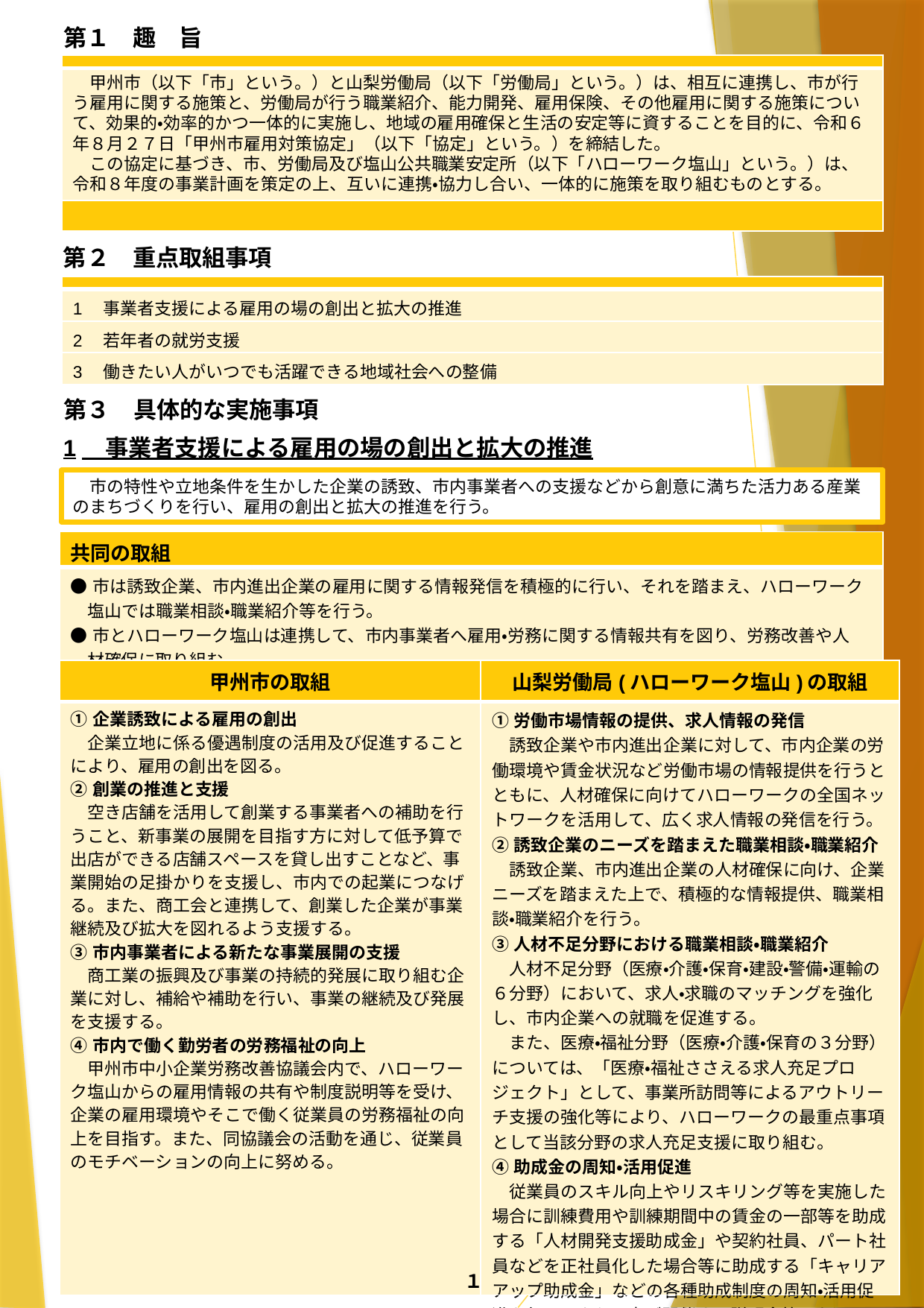

第１　趣　旨
|  |
| --- |
| 甲州市（以下「市」という。）と山梨労働局（以下「労働局」という。）は、相互に連携し、市が行う雇用に関する施策と、労働局が行う職業紹介、能力開発、雇用保険、その他雇用に関する施策について、効果的・効率的かつ一体的に実施し、地域の雇用確保と生活の安定等に資することを目的に、令和６年８月２７日「甲州市雇用対策協定」（以下「協定」という。）を締結した。 　この協定に基づき、市、労働局及び塩山公共職業安定所（以下「ハローワーク塩山」という。）は、令和８年度の事業計画を策定の上、互いに連携・協力し合い、一体的に施策を取り組むものとする。 |
|  |
第２　重点取組事項
|  |
| --- |
| 1　事業者支援による雇用の場の創出と拡大の推進 |
| 2　若年者の就労支援 |
| 3　働きたい人がいつでも活躍できる地域社会への整備 |
第３　具体的な実施事項
1　事業者支援による雇用の場の創出と拡大の推進
　市の特性や立地条件を生かした企業の誘致、市内事業者への支援などから創意に満ちた活力ある産業のまちづくりを行い、雇用の創出と拡大の推進を行う。
| 共同の取組 |
| --- |
| ●市は誘致企業、市内進出企業の雇用に関する情報発信を積極的に行い、それを踏まえ、ハローワーク 　塩山では職業相談・職業紹介等を行う。 ●市とハローワーク塩山は連携して、市内事業者へ雇用・労務に関する情報共有を図り、労務改善や人 材確保に取り組む。 |
| 甲州市の取組 | 山梨労働局(ハローワーク塩山)の取組 |
| --- | --- |
| ①企業誘致による雇用の創出 　企業立地に係る優遇制度の活用及び促進することにより、雇用の創出を図る。 ②創業の推進と支援 　空き店舗を活用して創業する事業者への補助を行うこと、新事業の展開を目指す方に対して低予算で出店ができる店舗スペースを貸し出すことなど、事業開始の足掛かりを支援し、市内での起業につなげる。また、商工会と連携して、創業した企業が事業継続及び拡大を図れるよう支援する。 ③市内事業者による新たな事業展開の支援 　商工業の振興及び事業の持続的発展に取り組む企業に対し、補給や補助を行い、事業の継続及び発展を支援する。 ④市内で働く勤労者の労務福祉の向上 　甲州市中小企業労務改善協議会内で、ハローワーク塩山からの雇用情報の共有や制度説明等を受け、企業の雇用環境やそこで働く従業員の労務福祉の向上を目指す。また、同協議会の活動を通じ、従業員のモチベーションの向上に努める。 | ➀労働市場情報の提供、求人情報の発信 　誘致企業や市内進出企業に対して、市内企業の労働環境や賃金状況など労働市場の情報提供を行うとともに、人材確保に向けてハローワークの全国ネットワークを活用して、広く求人情報の発信を行う。 ➁誘致企業のニーズを踏まえた職業相談・職業紹介 　誘致企業、市内進出企業の人材確保に向け、企業ニーズを踏まえた上で、積極的な情報提供、職業相談・職業紹介を行う。 ➂人材不足分野における職業相談・職業紹介 　人材不足分野（医療・介護・保育・建設・警備・運輸の６分野）において、求人・求職のマッチングを強化し、市内企業への就職を促進する。 　また、医療・福祉分野（医療・介護・保育の３分野）については、「医療・福祉ささえる求人充足プロジェクト」として、事業所訪問等によるアウトリーチ支援の強化等により、ハローワークの最重点事項として当該分野の求人充足支援に取り組む。 ④助成金の周知・活用促進 　従業員のスキル向上やリスキリング等を実施した場合に訓練費用や訓練期間中の賃金の一部等を助成する「人材開発支援助成金」や契約社員、パート社員などを正社員化した場合等に助成する「キャリアアップ助成金」などの各種助成制度の周知・活用促進を行う。また、市が開催する説明会等において、要請に応じて講師の派遣等を行うなど運営協力する。 |
１